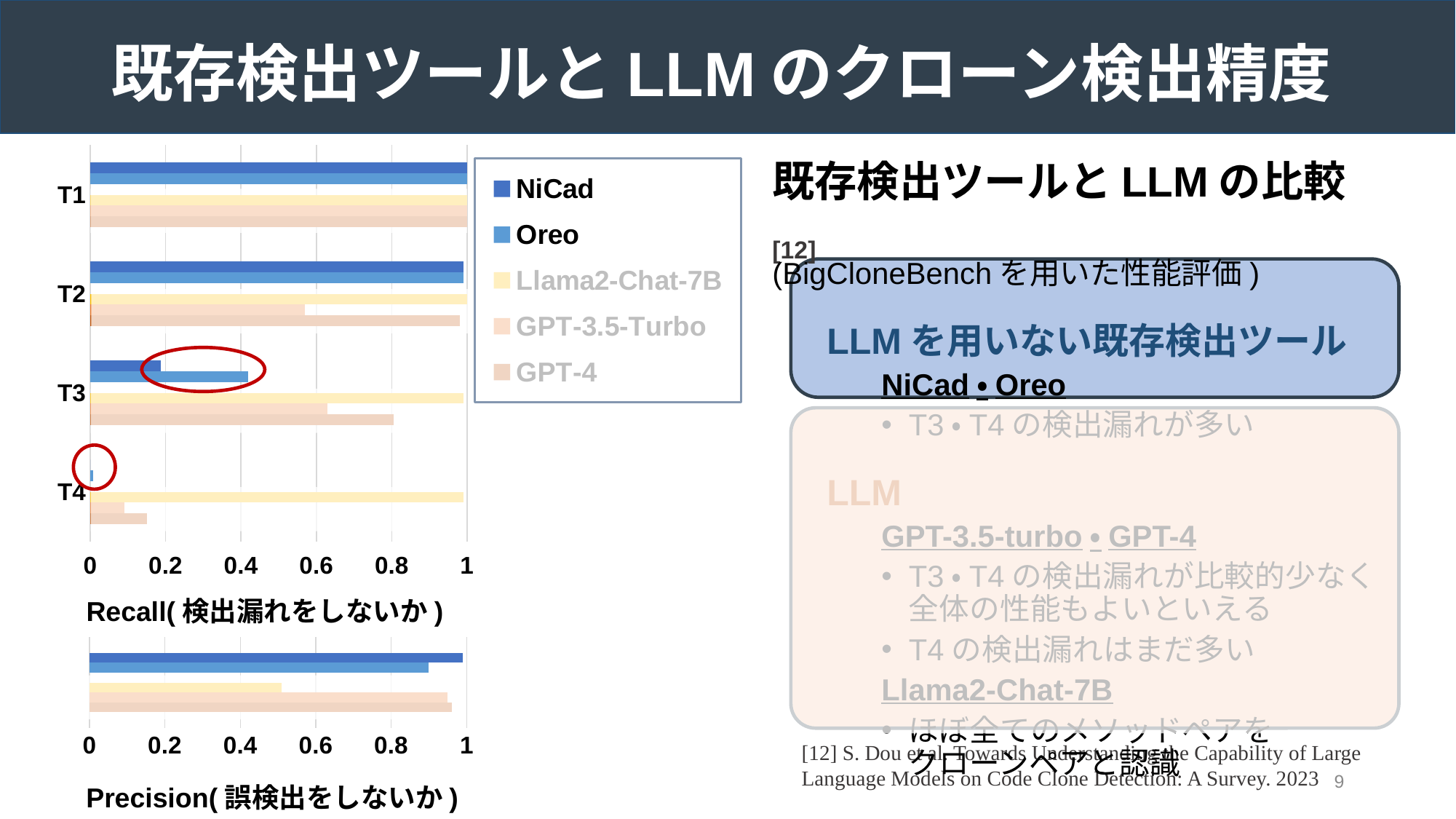

# 既存検出ツールとLLMのクローン検出精度

### Chart

| Category | GPT-4 | GPT-3.5-Turbo | Llama2-Chat-7B |    | Oreo | NiCad |
|---|---|---|---|---|---|---|
| T4 | 0.15 | 0.09 | 0.99 | None | 0.007 | 0.0 |
| T3 | 0.805 | 0.629 | 0.99 | None | 0.4188 | 0.188 |
| T2 | 0.98 | 0.57 | 1.0 | None | 0.99 | 0.99 |
| T1 | 1.0 | 1.0 | 1.0 | None | 1.0 | 1.0 |
既存検出ツールとLLMの比較[12]
(BigCloneBenchを用いた性能評価)

LLMを用いない既存検出ツール
NiCad・Oreo
T3・T4の検出漏れが多い

LLM
GPT-3.5-turbo・GPT-4
T3・T4の検出漏れが比較的少なく
全体の性能もよいといえる
T4の検出漏れはまだ多い
Llama2-Chat-7B
ほぼ全てのメソッドペアを
クローンペアと認識

Recall(検出漏れをしないか)

### Chart

| Category | GPT-4 | GPT-3.5-Turbo | LLaMA2-Chat-7B |    | Oreo | NiCad |
|---|---|---|---|---|---|---|
| Precision | 0.96 | 0.95 | 0.51 | None | 0.9 | 0.99 |
[12] S. Dou et al. Towards Understanding the Capability of Large Language Models on Code Clone Detection: A Survey. 2023
9
Precision(誤検出をしないか)